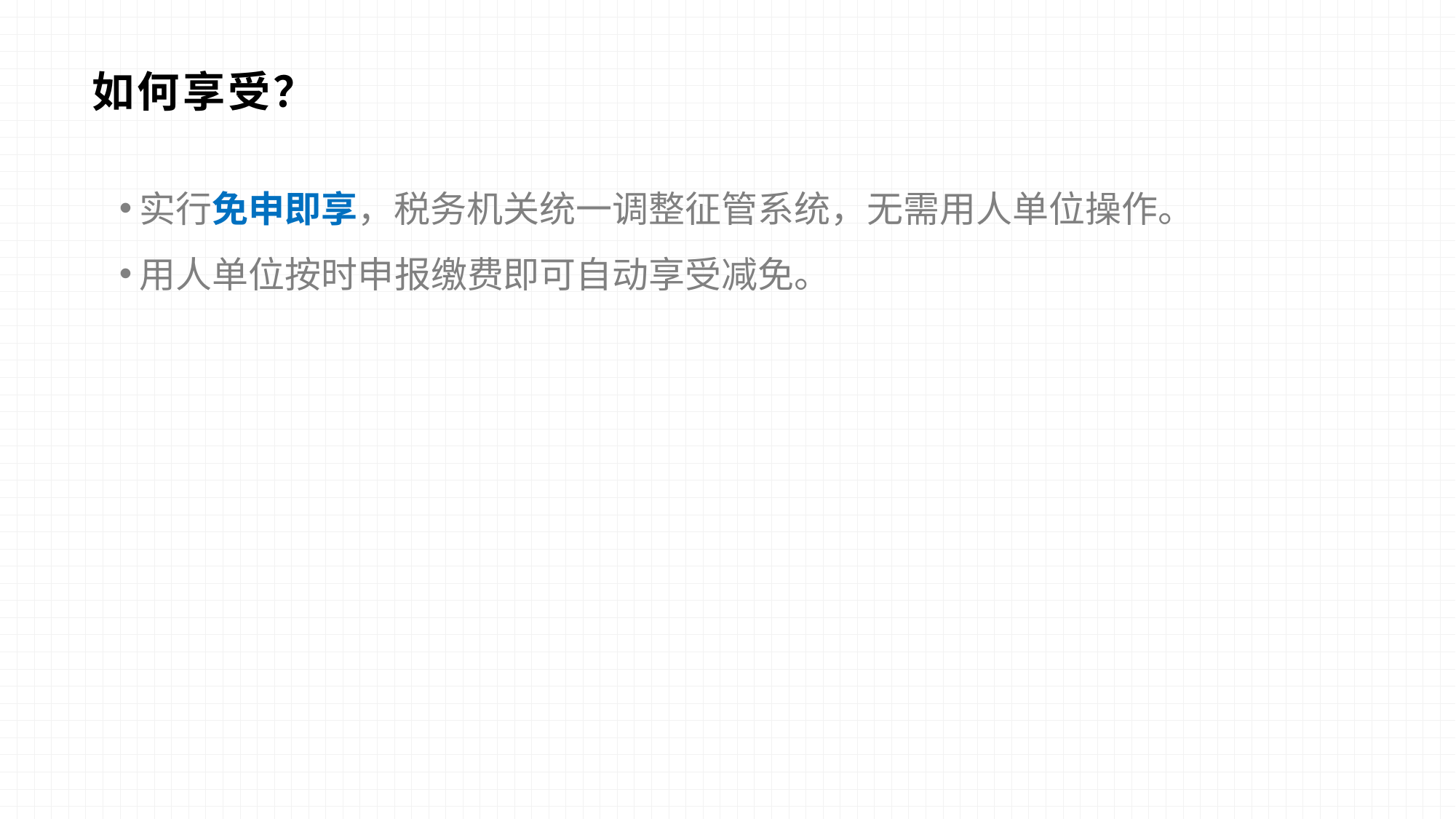

# 如何享受？
实行免申即享，税务机关统一调整征管系统，无需用人单位操作。
用人单位按时申报缴费即可自动享受减免。